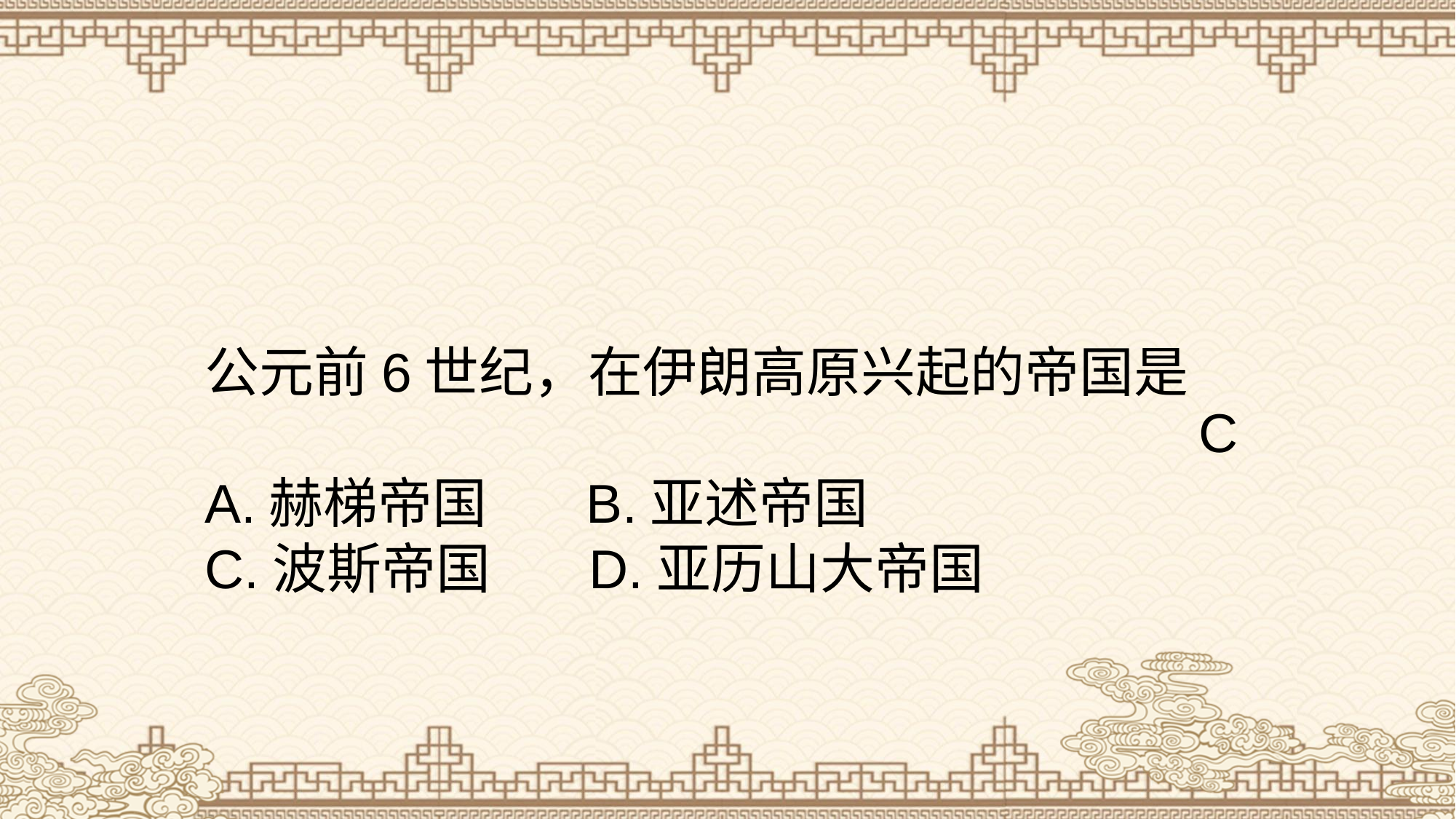

公元前6世纪，在伊朗高原兴起的帝国是

A.赫梯帝国       B.亚述帝国
C.波斯帝国       D.亚历山大帝国
C